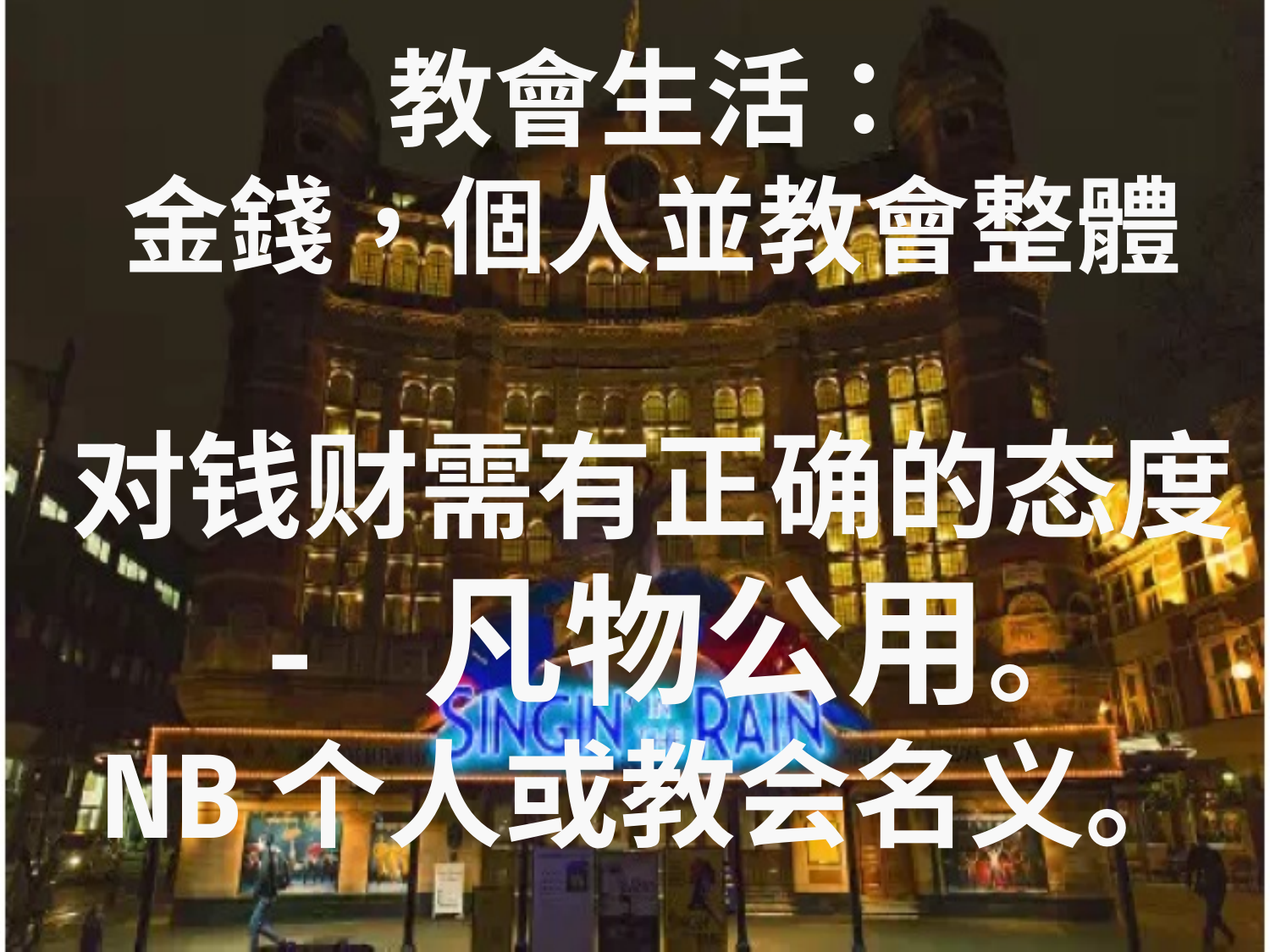

教會生活：
金錢，個人並教會整體

对钱财需有正确的态度 - 凡物公用。
NB个人或教会名义。